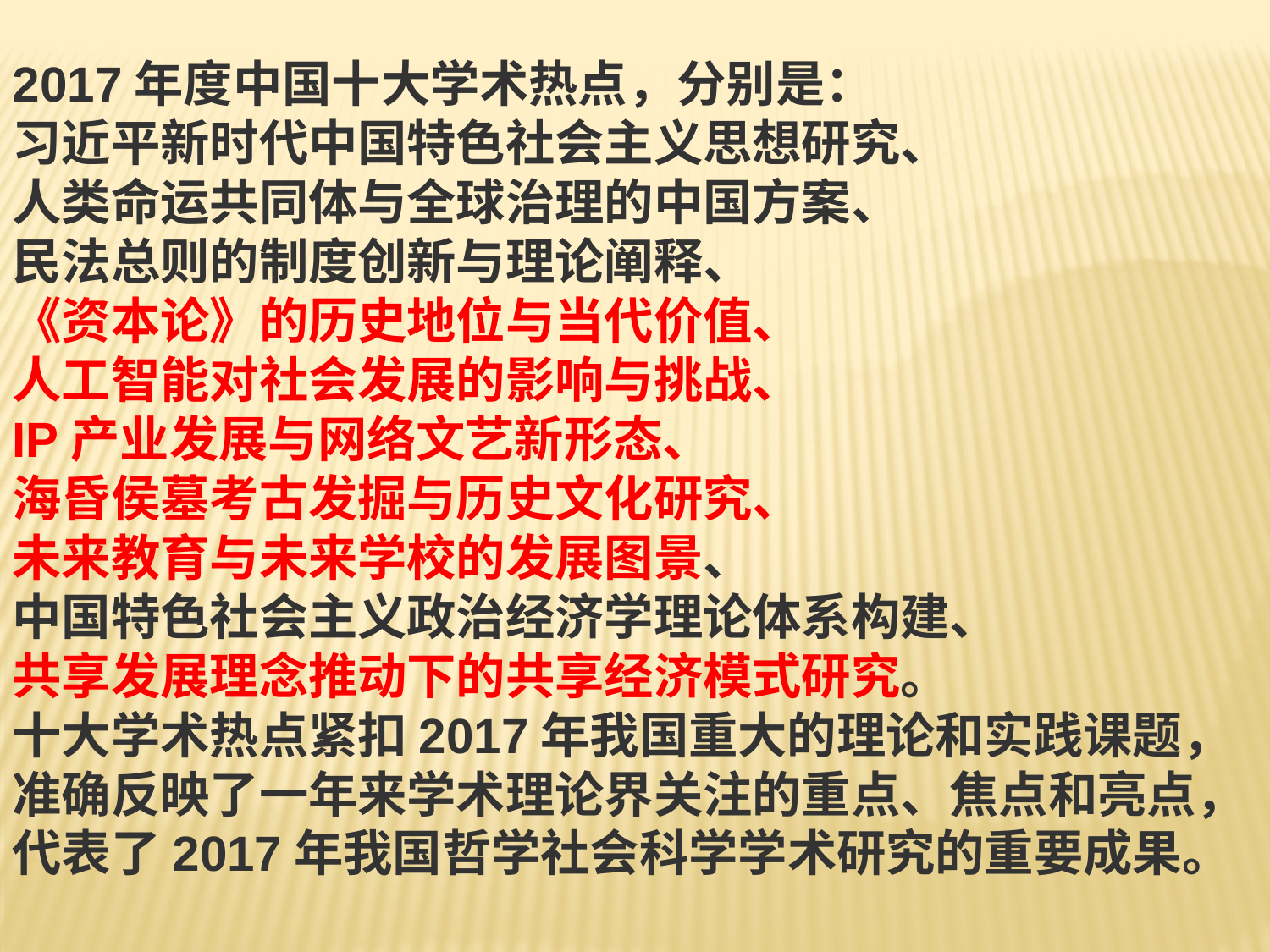

2017年度中国十大学术热点，分别是：
习近平新时代中国特色社会主义思想研究、
人类命运共同体与全球治理的中国方案、
民法总则的制度创新与理论阐释、
《资本论》的历史地位与当代价值、
人工智能对社会发展的影响与挑战、
IP产业发展与网络文艺新形态、
海昏侯墓考古发掘与历史文化研究、
未来教育与未来学校的发展图景、
中国特色社会主义政治经济学理论体系构建、
共享发展理念推动下的共享经济模式研究。
十大学术热点紧扣2017年我国重大的理论和实践课题，准确反映了一年来学术理论界关注的重点、焦点和亮点，代表了2017年我国哲学社会科学学术研究的重要成果。